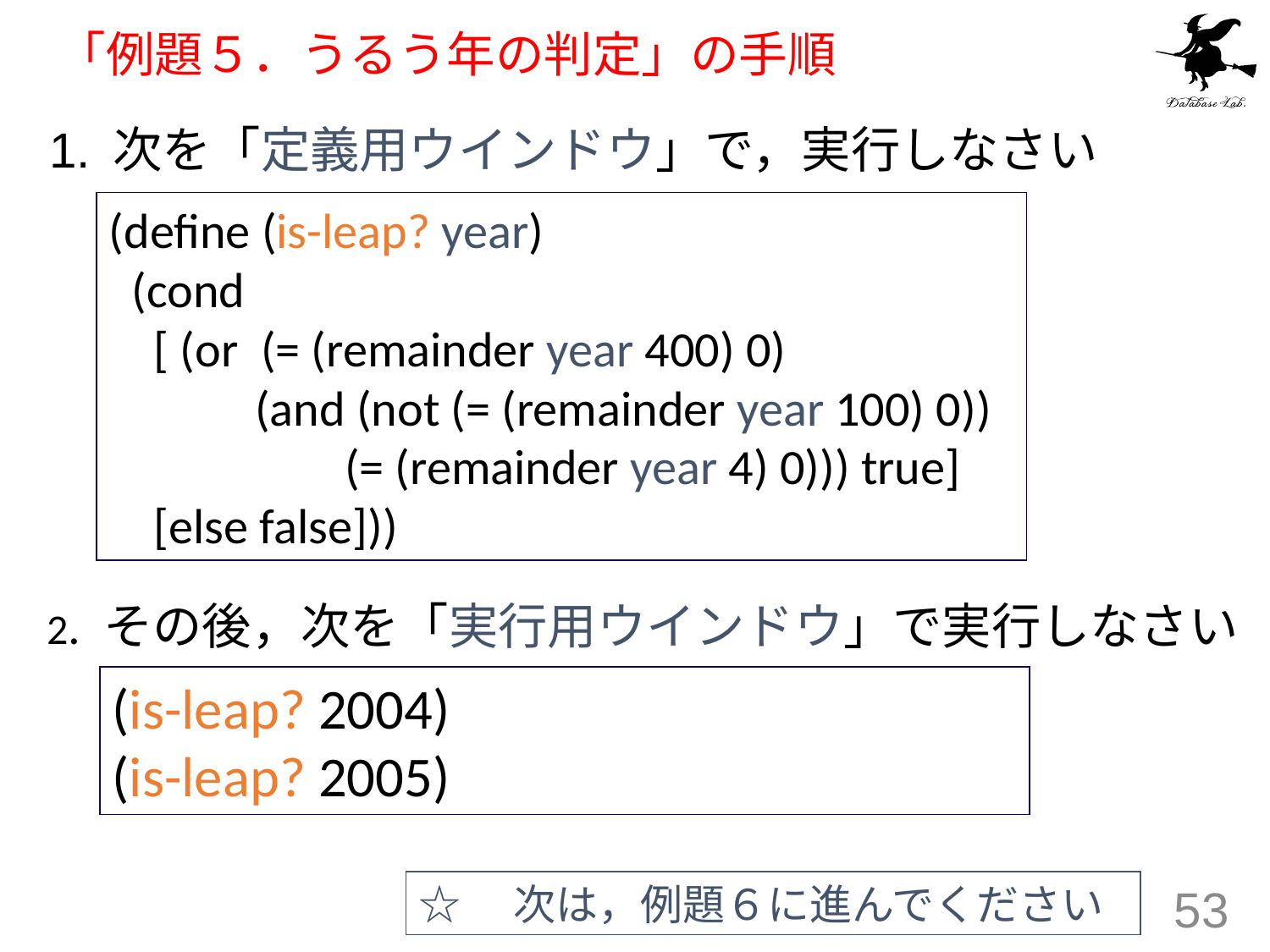

# 「例題５．うるう年の判定」の手順
次を「定義用ウインドウ」で，実行しなさい
(define (is-leap? year)
  (cond
    [ (or  (= (remainder year 400) 0)
             (and (not (= (remainder year 100) 0))
                     (= (remainder year 4) 0))) true]
    [else false]))
2. その後，次を「実行用ウインドウ」で実行しなさい
(is-leap? 2004)
(is-leap? 2005)
☆　次は，例題６に進んでください
53